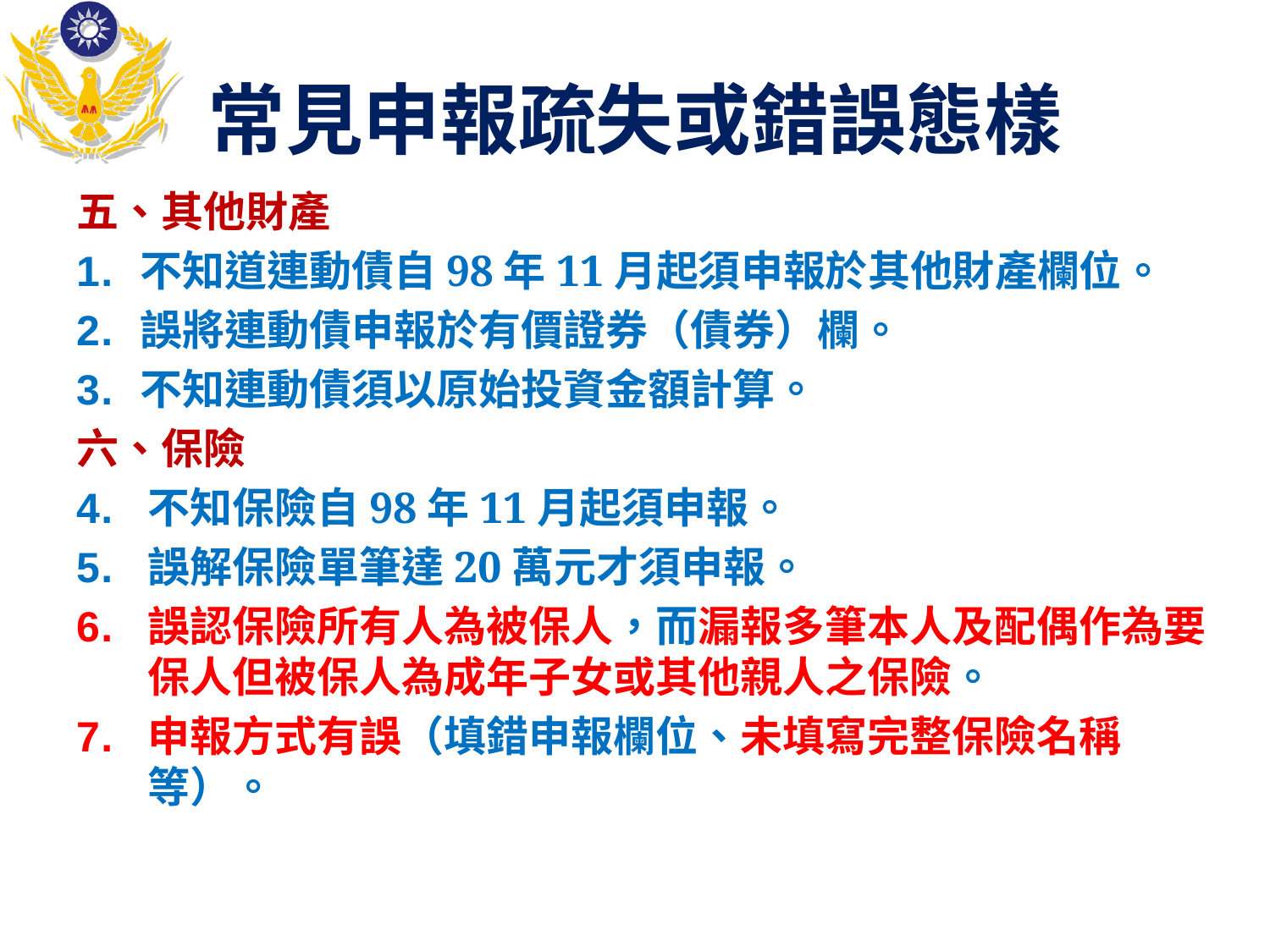

# 常見申報疏失或錯誤態樣
五、其他財產
不知道連動債自98年11月起須申報於其他財產欄位。
誤將連動債申報於有價證券（債券）欄。
不知連動債須以原始投資金額計算。
六、保險
不知保險自98年11月起須申報。
誤解保險單筆達20萬元才須申報。
誤認保險所有人為被保人，而漏報多筆本人及配偶作為要保人但被保人為成年子女或其他親人之保險。
申報方式有誤（填錯申報欄位、未填寫完整保險名稱等）。